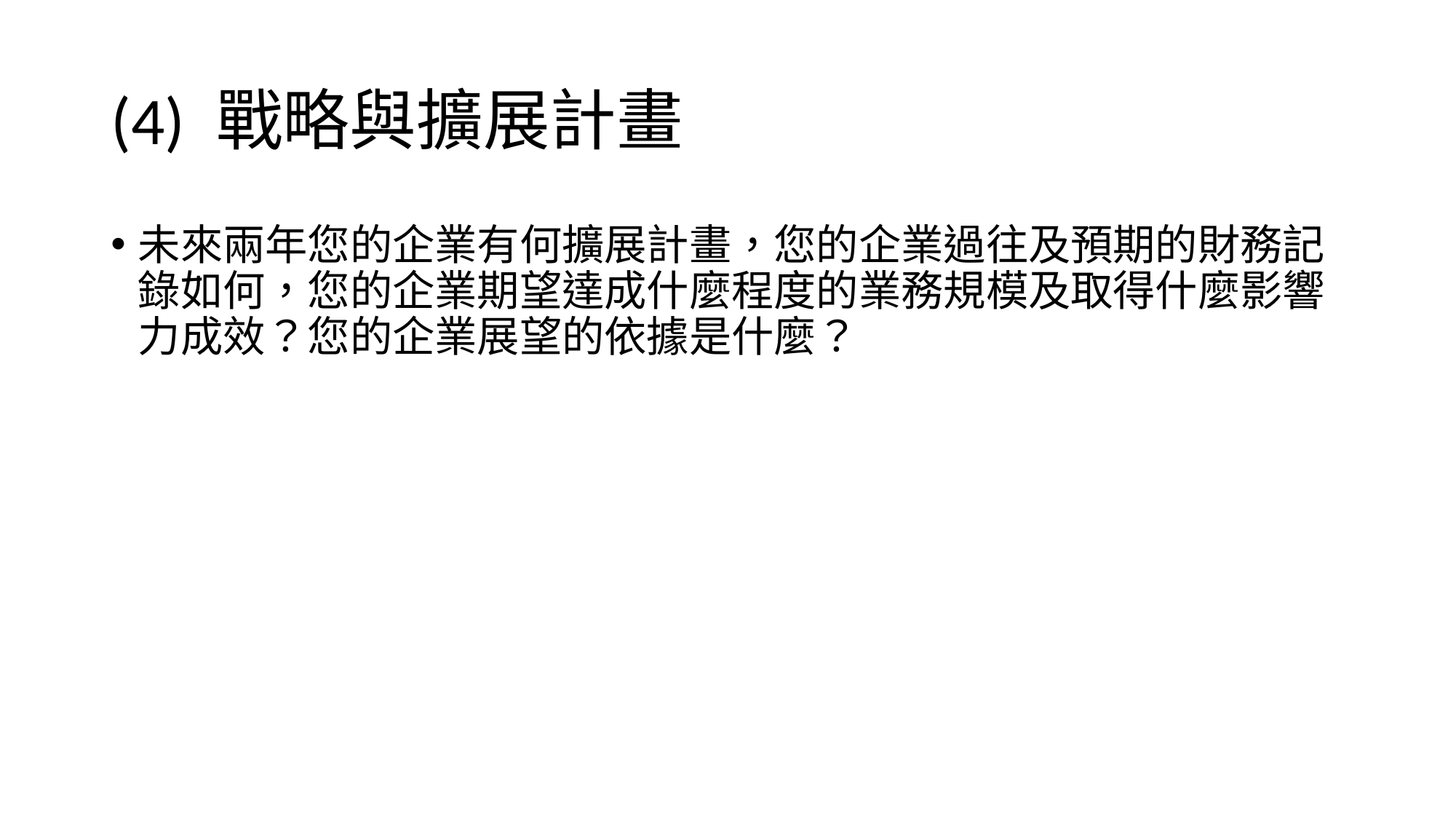

# (4) 戰略與擴展計畫
未來兩年您的企業有何擴展計畫，您的企業過往及預期的財務記錄如何，您的企業期望達成什麼程度的業務規模及取得什麼影響力成效？您的企業展望的依據是什麼？